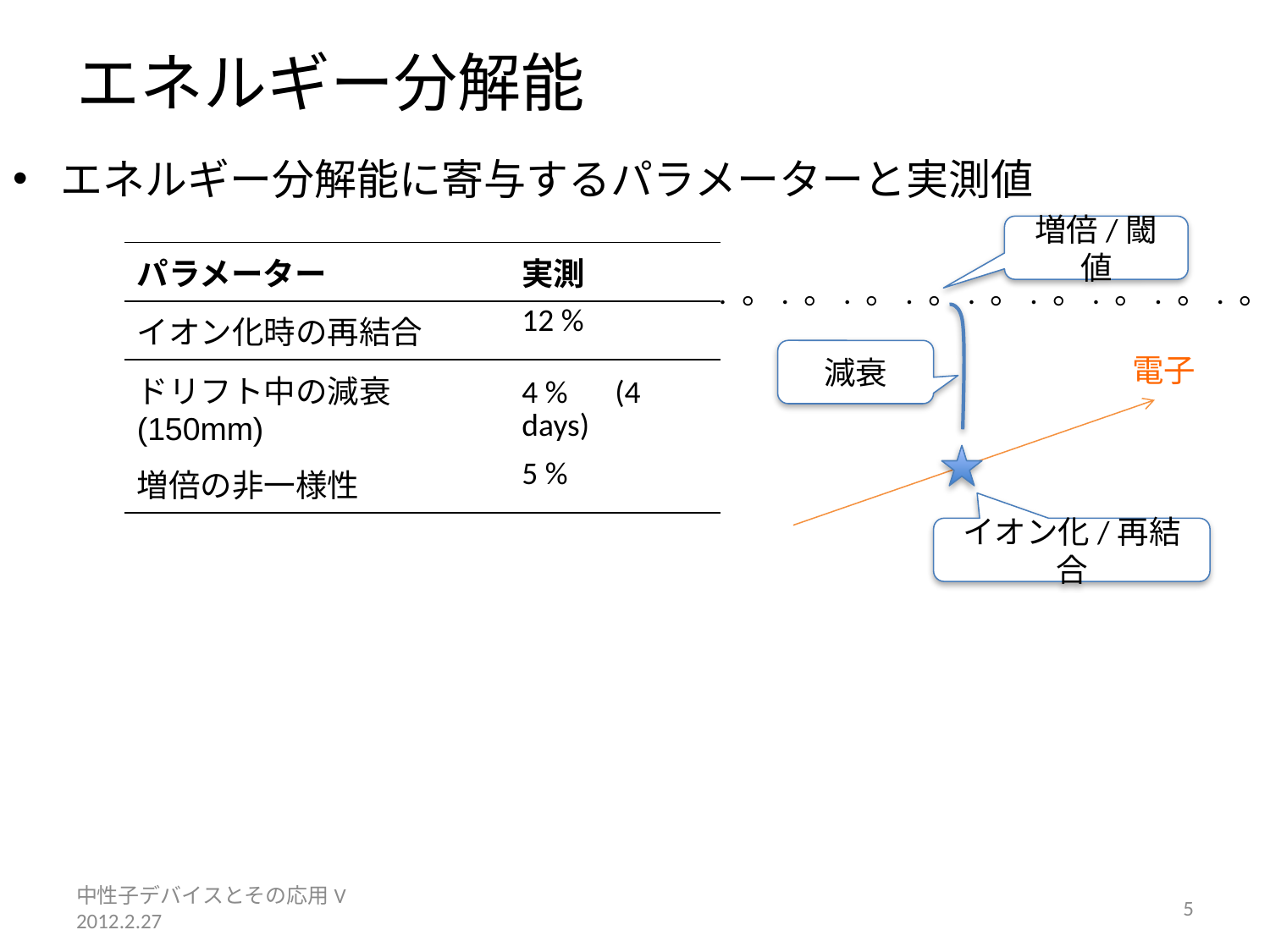

# エネルギー分解能
エネルギー分解能に寄与するパラメーターと実測値

増倍/閾値
. 。. 。. 。. 。. 。. 。. 。. 。. 。.

減衰
電子

イオン化/再結合
| パラメーター | 実測 |
| --- | --- |
| イオン化時の再結合 | 12 % |
| ドリフト中の減衰(150mm) | 4 %　(4 days) |
| 増倍の非一様性 | 5 % |
中性子デバイスとその応用V 2012.2.27
5